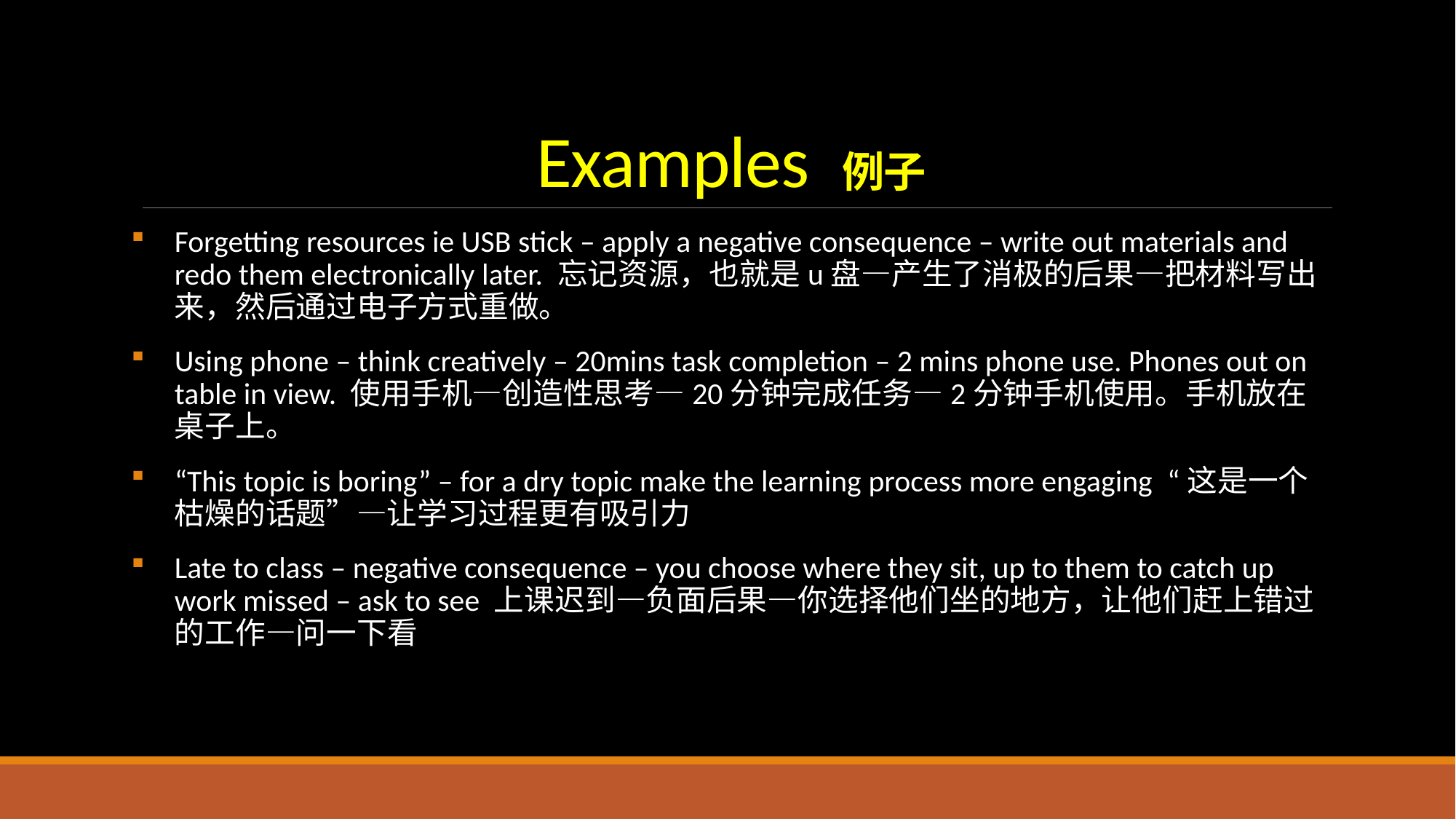

# Examples 例子
Forgetting resources ie USB stick – apply a negative consequence – write out materials and redo them electronically later. 忘记资源，也就是u盘—产生了消极的后果—把材料写出来，然后通过电子方式重做。
Using phone – think creatively – 20mins task completion – 2 mins phone use. Phones out on table in view. 使用手机—创造性思考—20分钟完成任务—2分钟手机使用。手机放在桌子上。
“This topic is boring” – for a dry topic make the learning process more engaging  “这是一个枯燥的话题”—让学习过程更有吸引力
Late to class – negative consequence – you choose where they sit, up to them to catch up work missed – ask to see 上课迟到—负面后果—你选择他们坐的地方，让他们赶上错过的工作—问一下看